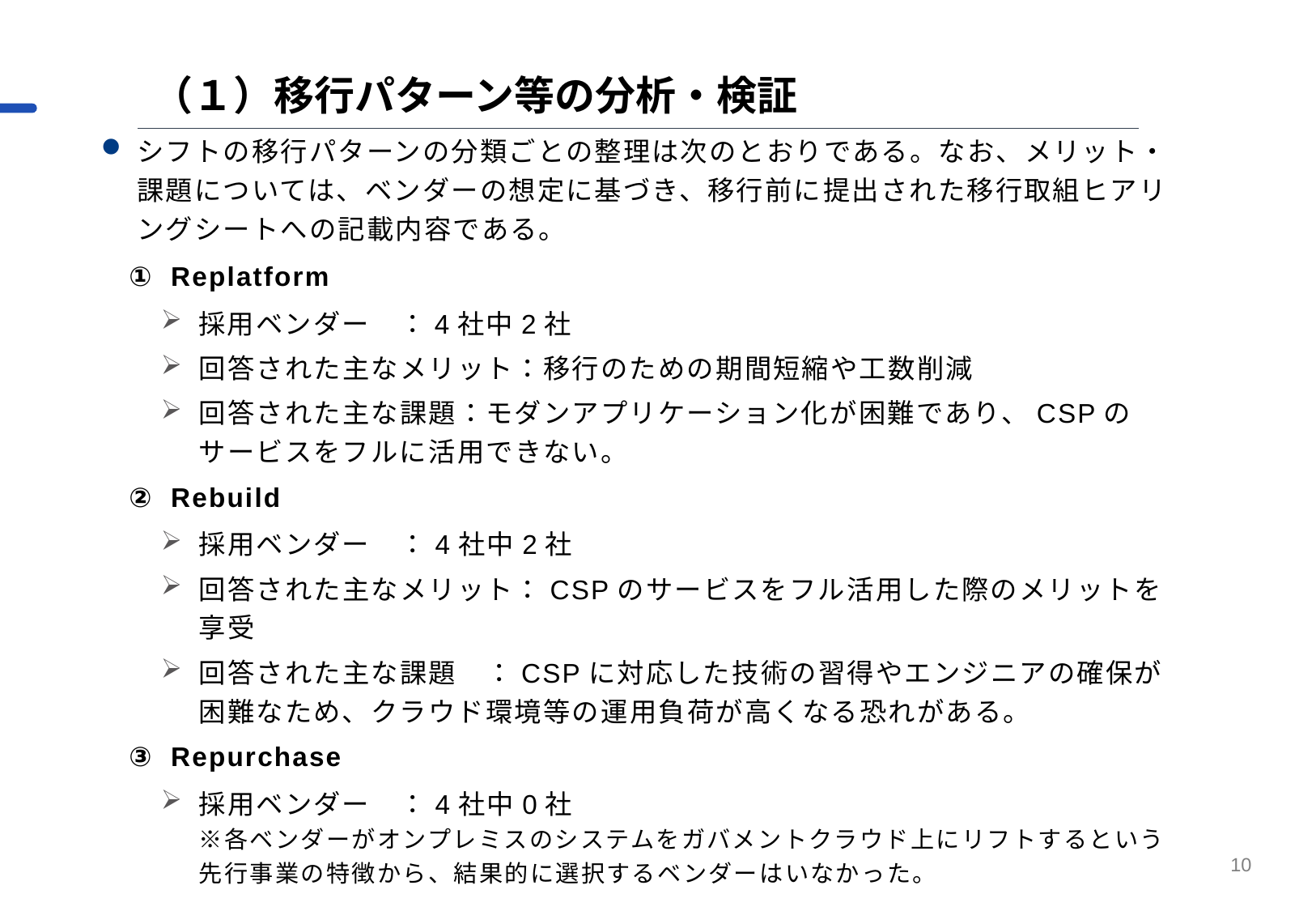

（１）移行パターン等の分析・検証
シフトの移行パターンの分類ごとの整理は次のとおりである。なお、メリット・課題については、ベンダーの想定に基づき、移行前に提出された移行取組ヒアリングシートへの記載内容である。
Replatform
採用ベンダー　：4社中2社
回答された主なメリット：移行のための期間短縮や工数削減
回答された主な課題：モダンアプリケーション化が困難であり、CSPのサービスをフルに活用できない。
Rebuild
採用ベンダー　：4社中2社
回答された主なメリット：CSPのサービスをフル活用した際のメリットを享受
回答された主な課題　：CSPに対応した技術の習得やエンジニアの確保が困難なため、クラウド環境等の運用負荷が高くなる恐れがある。
Repurchase
採用ベンダー　：4社中0社
※各ベンダーがオンプレミスのシステムをガバメントクラウド上にリフトするという先行事業の特徴から、結果的に選択するベンダーはいなかった。
10